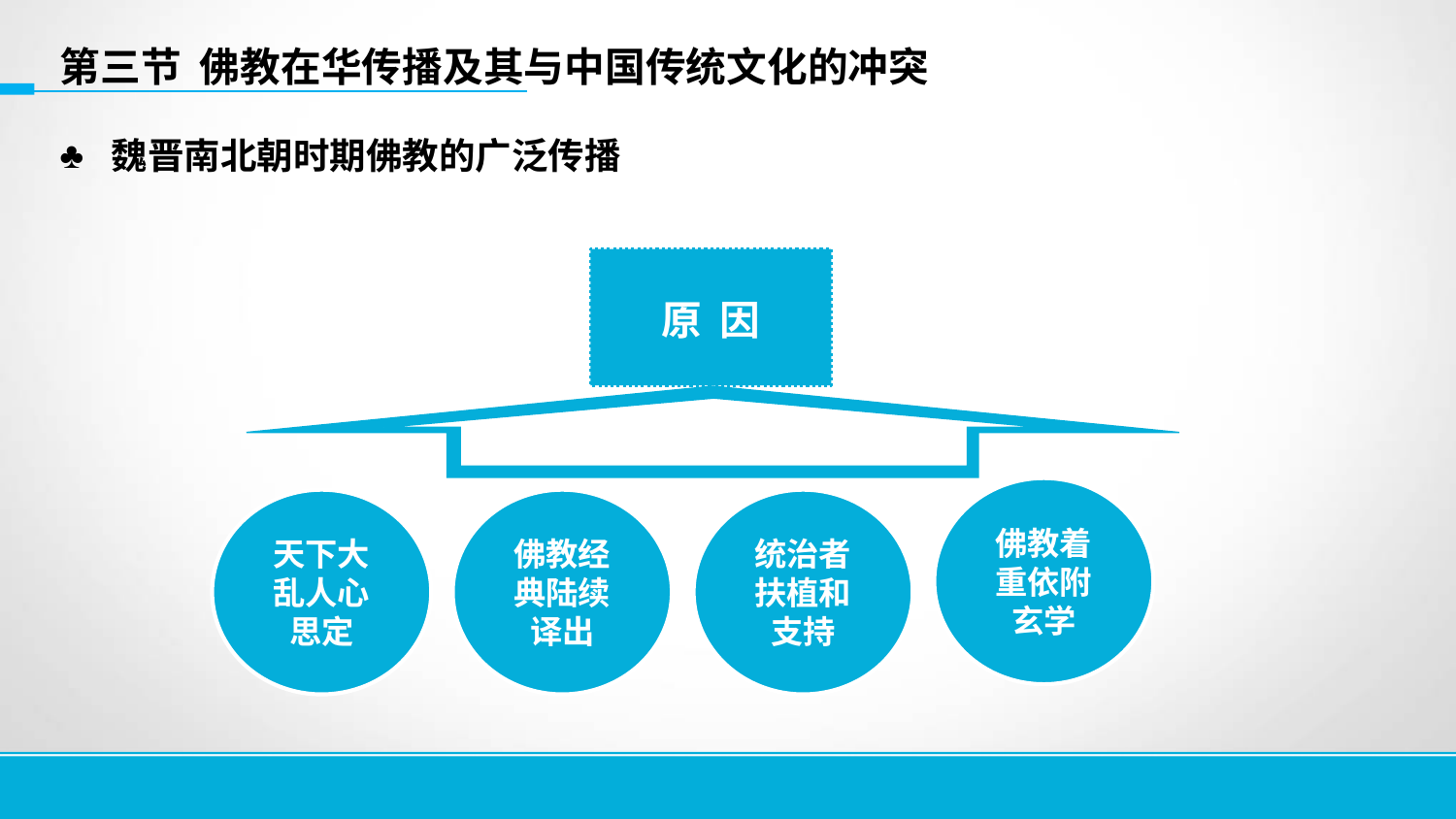

第三节  佛教在华传播及其与中国传统文化的冲突
 魏晋南北朝时期佛教的广泛传播

原  因

佛教着重依附玄学
天下大乱人心思定
佛教经典陆续译出
统治者扶植和支持